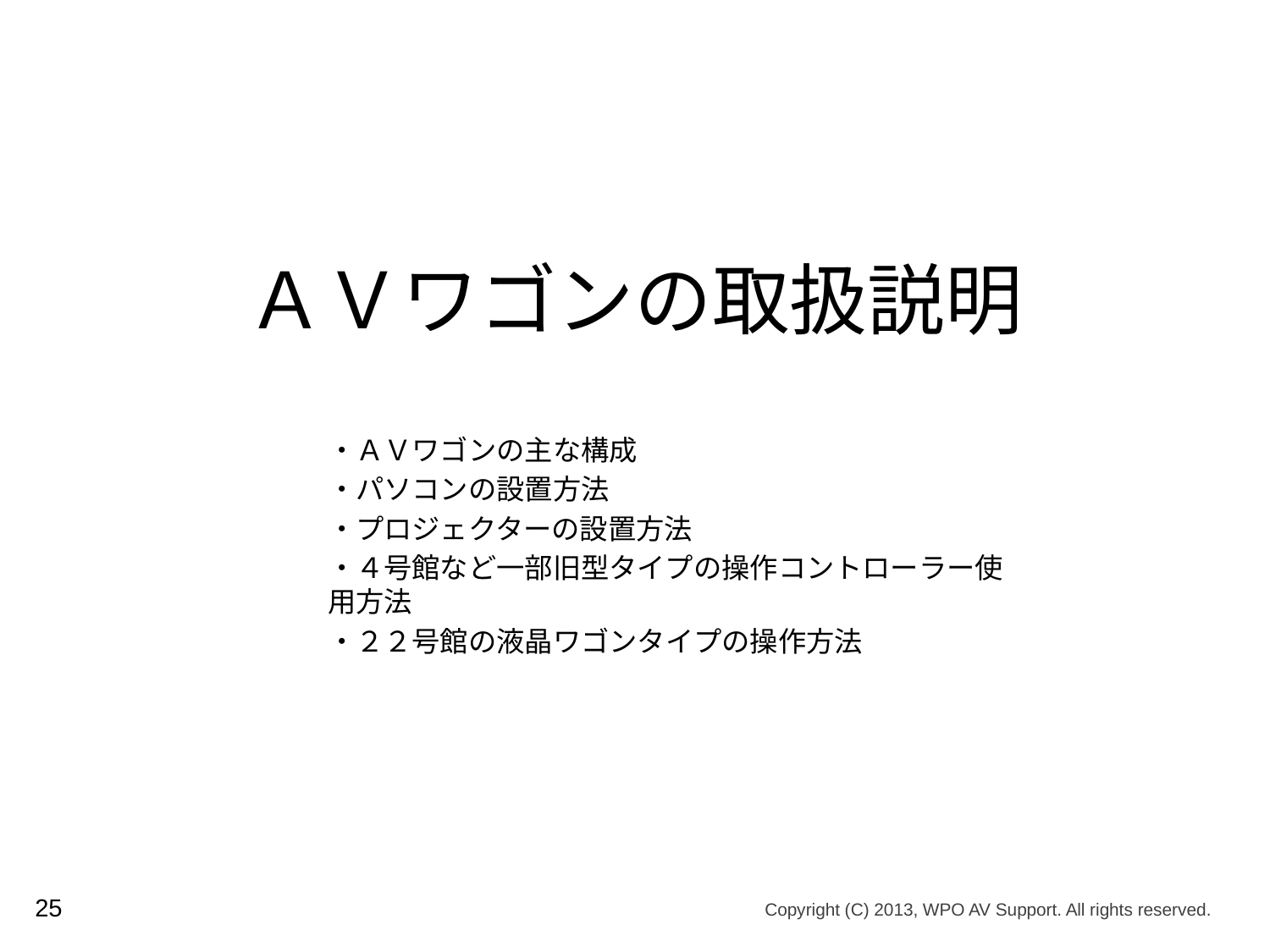

ＡＶワゴンの取扱説明
・ＡＶワゴンの主な構成
・パソコンの設置方法
・プロジェクターの設置方法
・４号館など一部旧型タイプの操作コントローラー使用方法
・２２号館の液晶ワゴンタイプの操作方法
25
Copyright (C) 2013, WPO AV Support. All rights reserved.